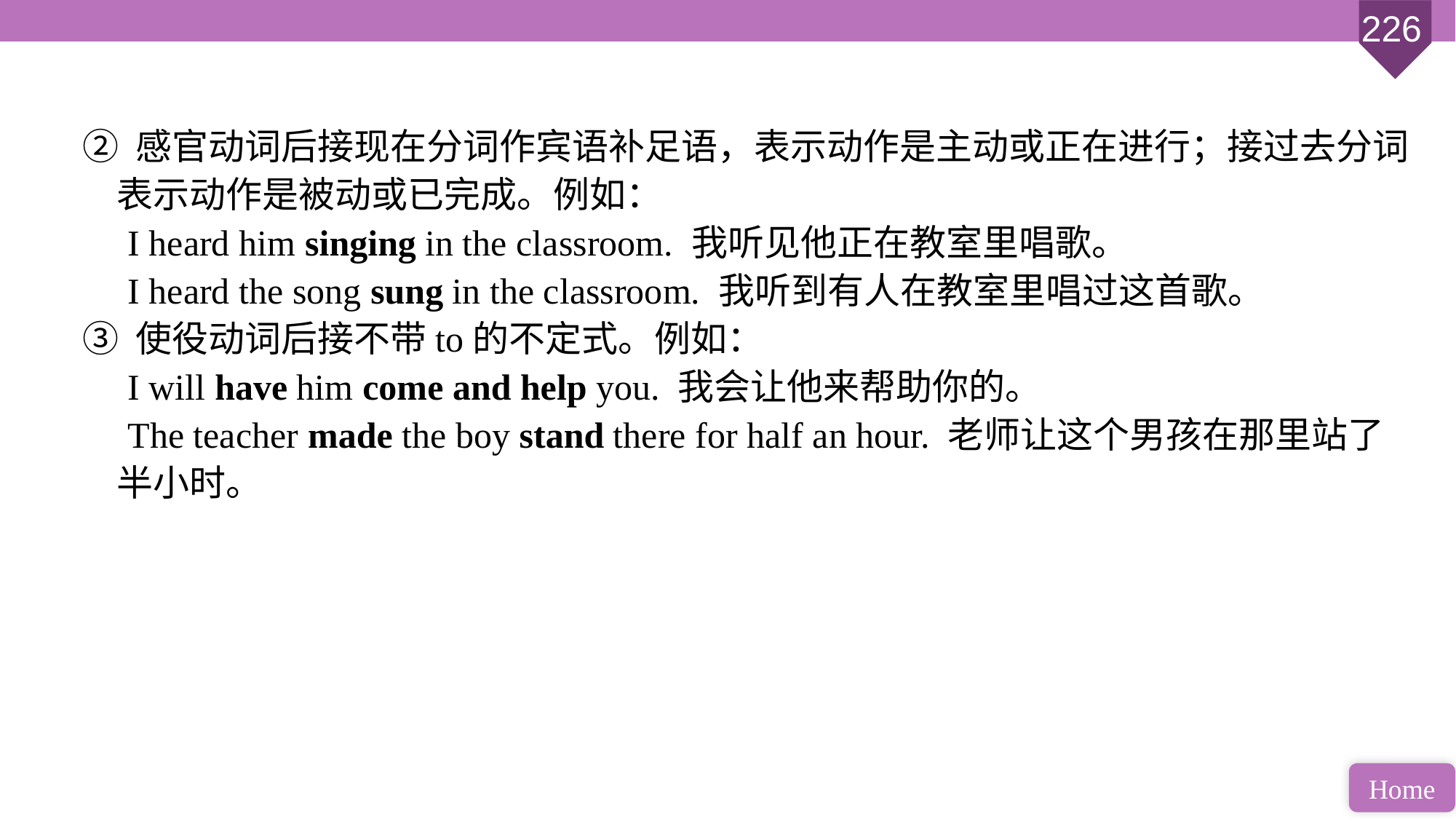

② 感官动词后接现在分词作宾语补足语，表示动作是主动或正在进行；接过去分词表示动作是被动或已完成。例如：
     I heard him singing in the classroom. 我听见他正在教室里唱歌。
     I heard the song sung in the classroom. 我听到有人在教室里唱过这首歌。
③ 使役动词后接不带to的不定式。例如：
     I will have him come and help you. 我会让他来帮助你的。
     The teacher made the boy stand there for half an hour. 老师让这个男孩在那里站了半小时。